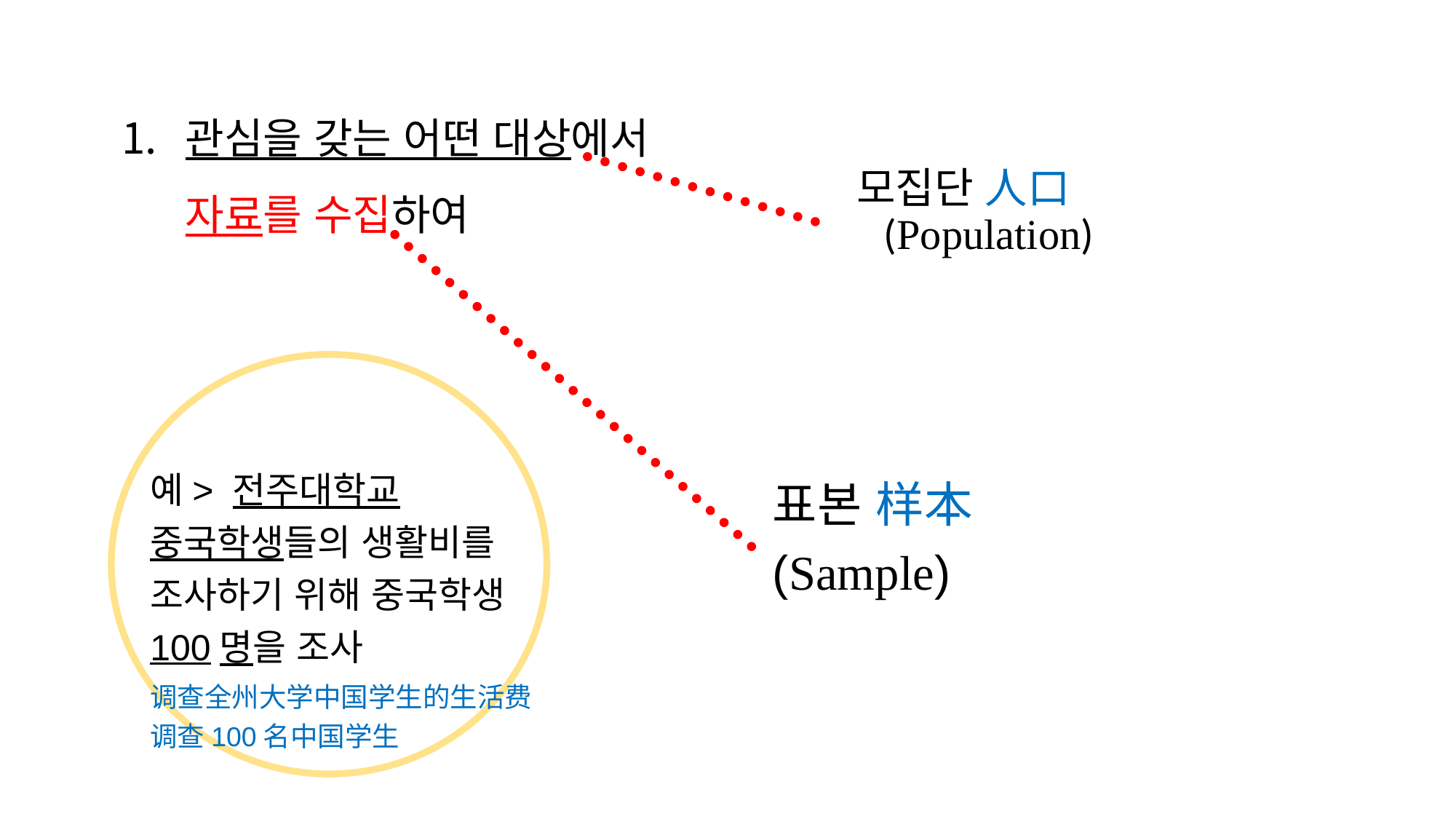

관심을 갖는 어떤 대상에서 자료를 수집하여

모집단 人口 (Population)

예> 전주대학교 중국학생들의 생활비를 조사하기 위해 중국학생100명을 조사
调查全州大学中国学生的生活费调查100名中国学生
표본 样本
(Sample)